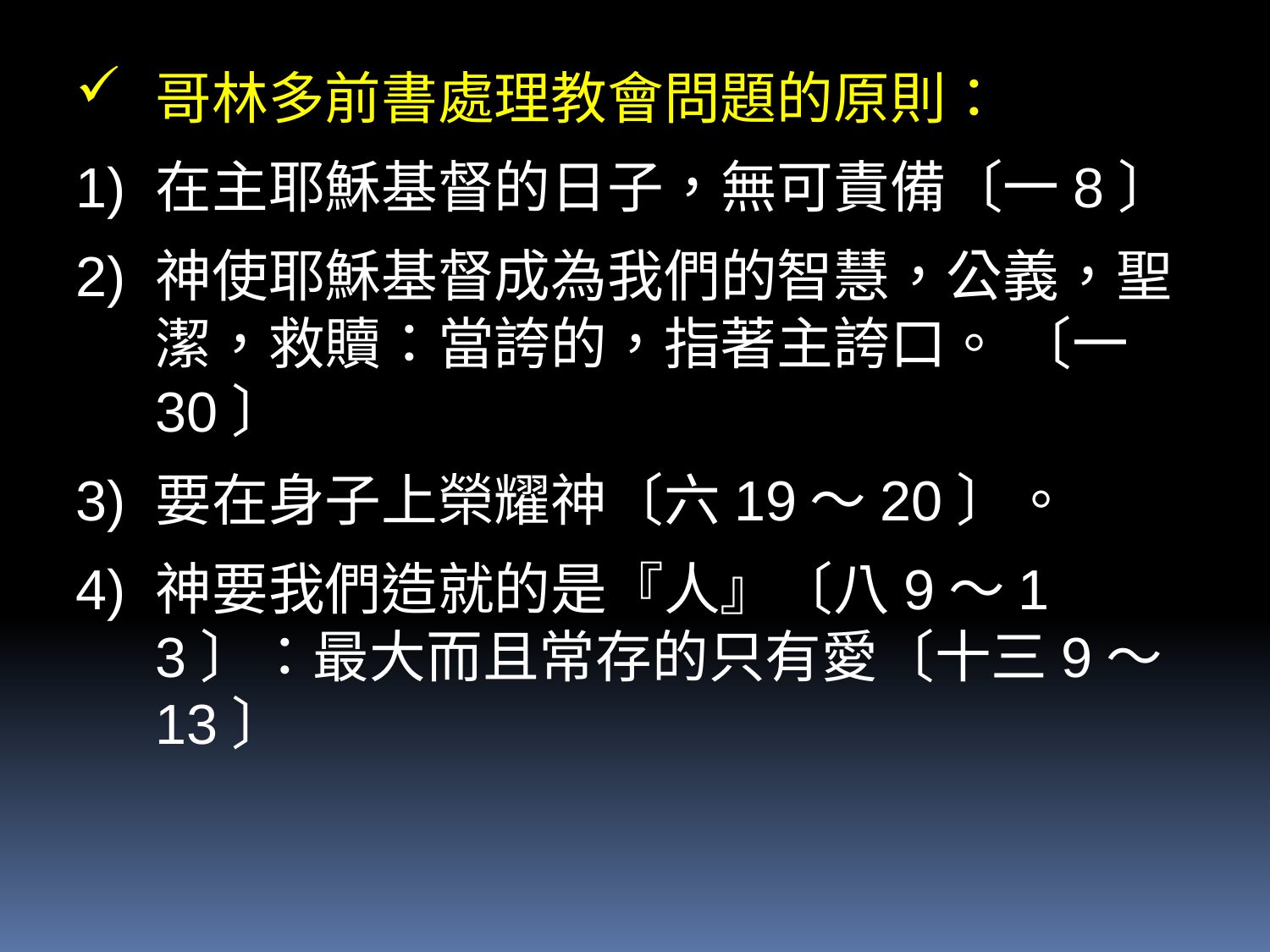

哥林多前書處理教會問題的原則：
在主耶穌基督的日子，無可責備〔一8〕
神使耶穌基督成為我們的智慧，公義，聖潔，救贖：當誇的，指著主誇口。 〔一30〕
要在身子上榮耀神〔六19～20〕。
神要我們造就的是『人』〔八9～13〕：最大而且常存的只有愛〔十三9～13〕